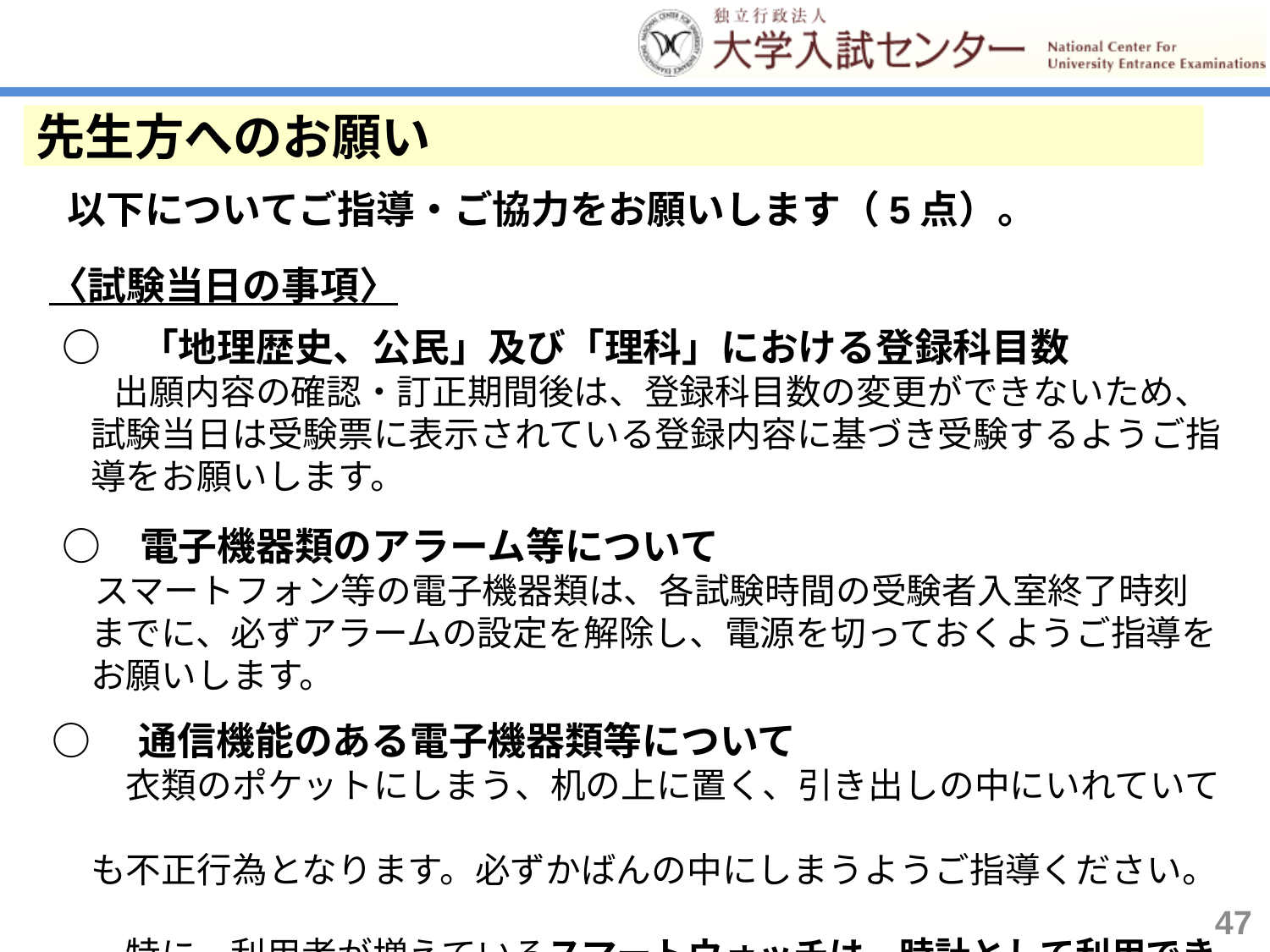

先生方へのお願い
以下についてご指導・ご協力をお願いします（5点）。
  〈試験当日の事項〉
　○　「地理歴史、公民」及び「理科」における登録科目数
　　   出願内容の確認・訂正期間後は、登録科目数の変更ができないため、
　　試験当日は受験票に表示されている登録内容に基づき受験するようご指
　　導をお願いします。
　○　電子機器類のアラーム等について
　     スマートフォン等の電子機器類は、各試験時間の受験者入室終了時刻
　　までに、必ずアラームの設定を解除し、電源を切っておくようご指導を
　　お願いします。
    ○　通信機能のある電子機器類等について
　　　衣類のポケットにしまう、机の上に置く、引き出しの中にいれていて
　　も不正行為となります。必ずかばんの中にしまうようご指導ください。
　　　特に、利用者が増えているスマートウォッチは、時計として利用でき
　　ません。ご注意ください。

47